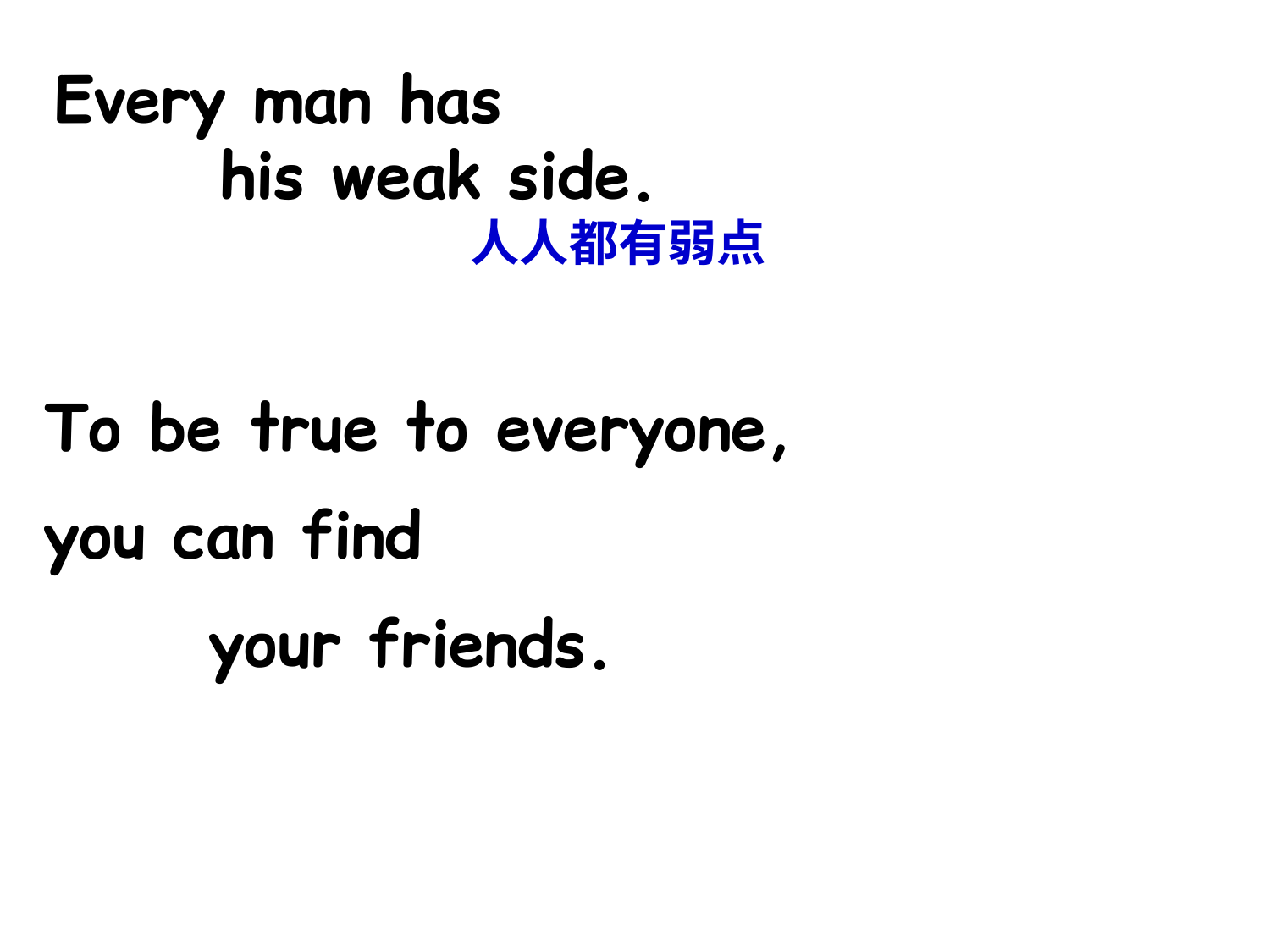

Every man has
      his weak side.
                                    人人都有弱点

To be true to everyone,
you can find
      your friends.